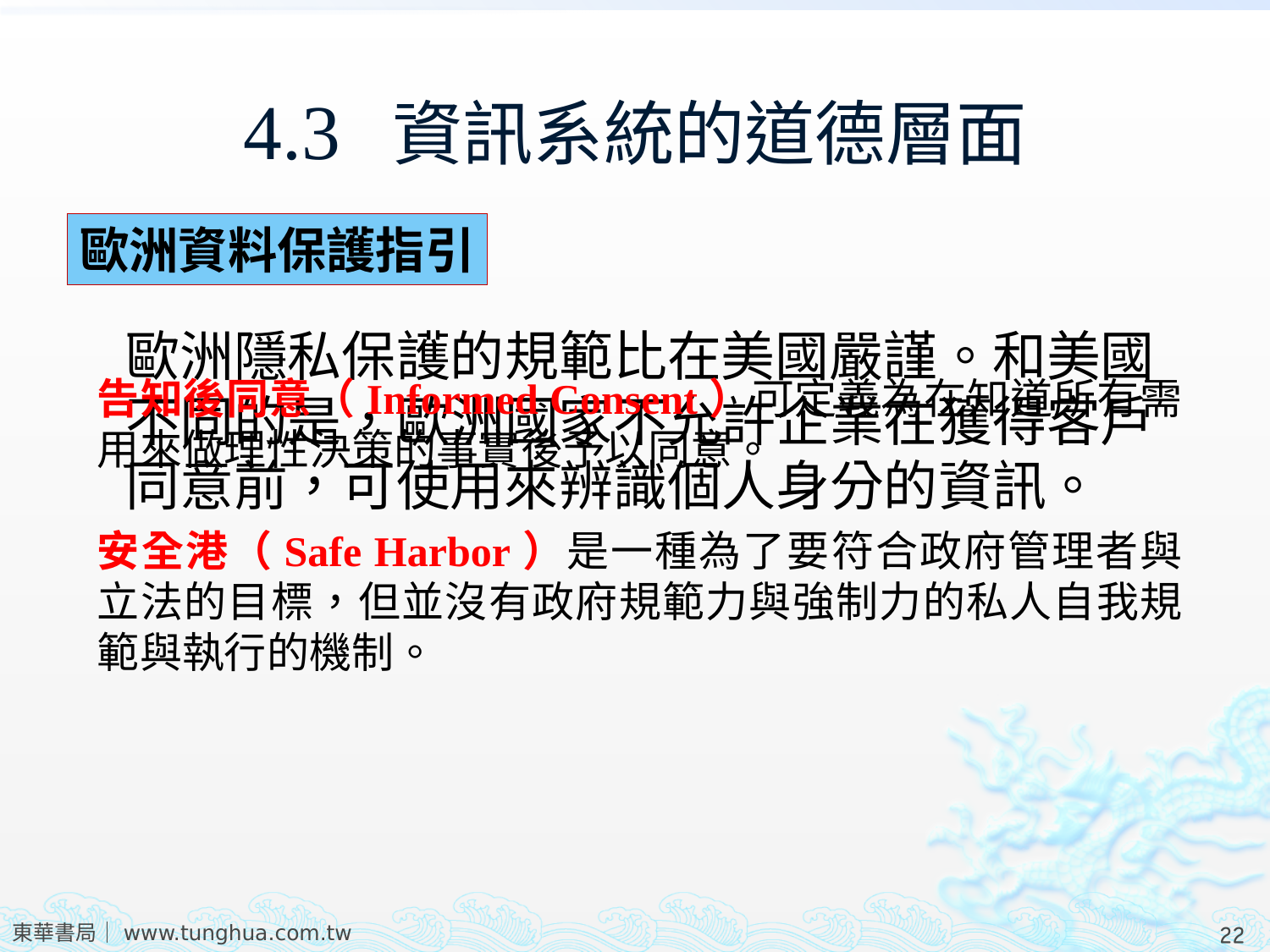

# 4.3 資訊系統的道德層面
歐洲資料保護指引
	歐洲隱私保護的規範比在美國嚴謹。和美國不同的是，歐洲國家不允許企業在獲得客戶同意前，可使用來辨識個人身分的資訊。
告知後同意（Informed Consent）可定義為在知道所有需用來做理性決策的事實後予以同意。

安全港（Safe Harbor）是一種為了要符合政府管理者與立法的目標，但並沒有政府規範力與強制力的私人自我規範與執行的機制。